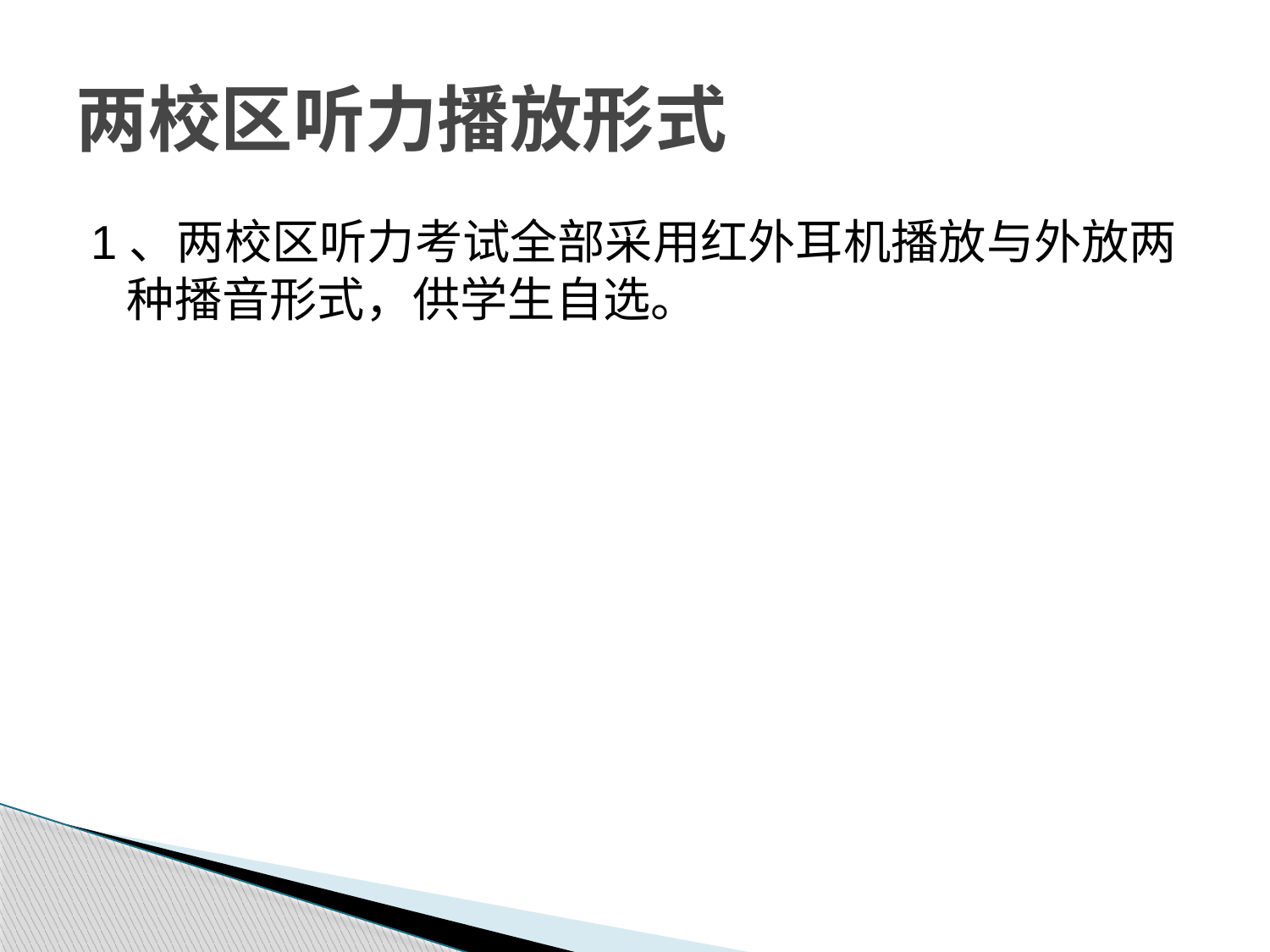

# 两校区听力播放形式
1、两校区听力考试全部采用红外耳机播放与外放两种播音形式，供学生自选。